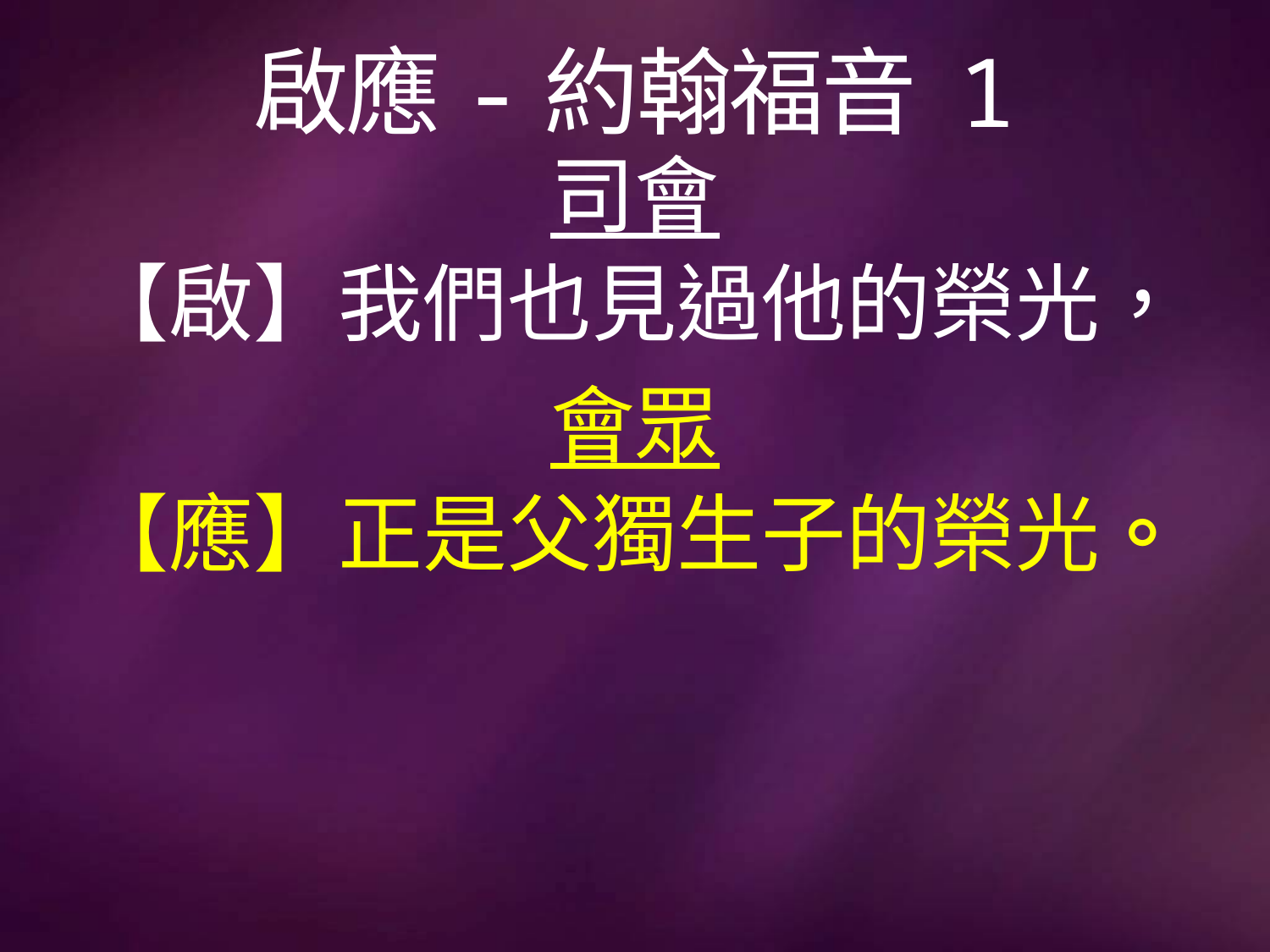

# 啟應-約翰福音 1
司會
【啟】我們也見過他的榮光，

會眾
【應】正是父獨生子的榮光。